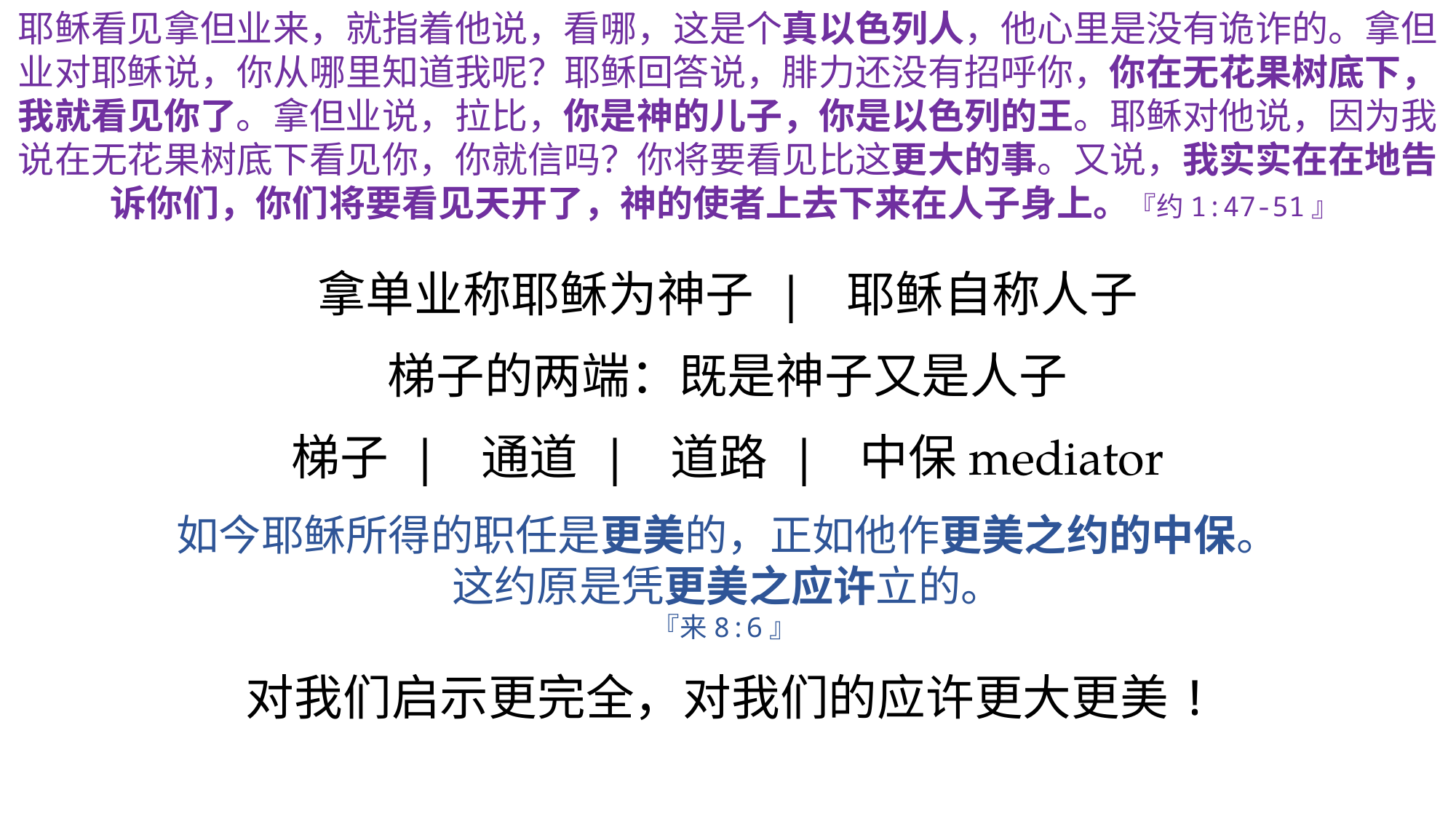

耶稣看见拿但业来，就指着他说，看哪，这是个真以色列人，他心里是没有诡诈的。拿但业对耶稣说，你从哪里知道我呢？耶稣回答说，腓力还没有招呼你，你在无花果树底下，我就看见你了。拿但业说，拉比，你是神的儿子，你是以色列的王。耶稣对他说，因为我说在无花果树底下看见你，你就信吗？你将要看见比这更大的事。又说，我实实在在地告诉你们，你们将要看见天开了，神的使者上去下来在人子身上。『约1:47-51』
拿单业称耶稣为神子 | 耶稣自称人子
梯子的两端：既是神子又是人子
梯子 | 通道 | 道路 | 中保mediator
如今耶稣所得的职任是更美的，正如他作更美之约的中保。
这约原是凭更美之应许立的。
『来8:6』
对我们启示更完全，对我们的应许更大更美!